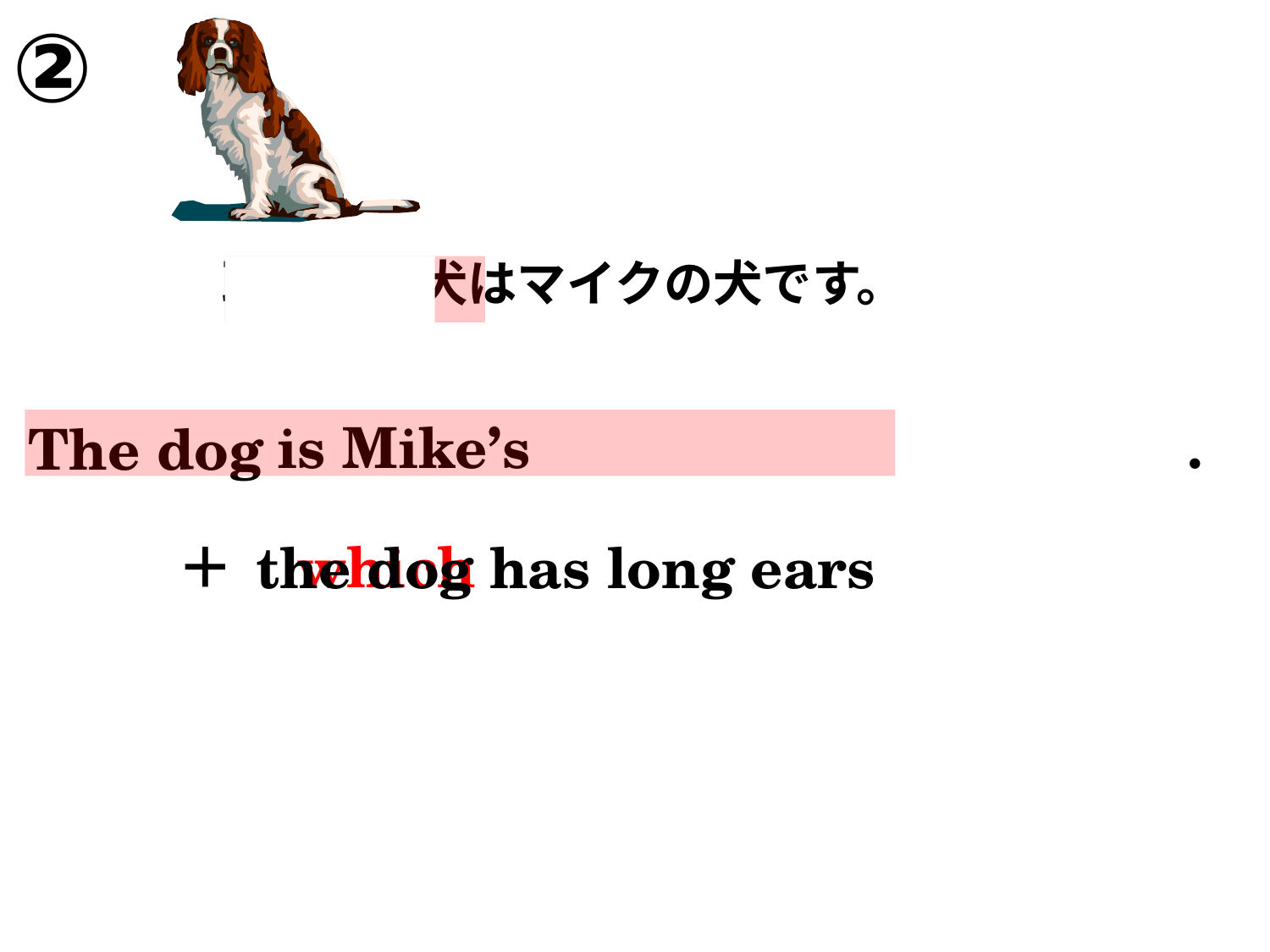

②

耳の長い犬はマイクの犬です。

is Mike’s
.
The dog

which
＋
the dog
has long ears